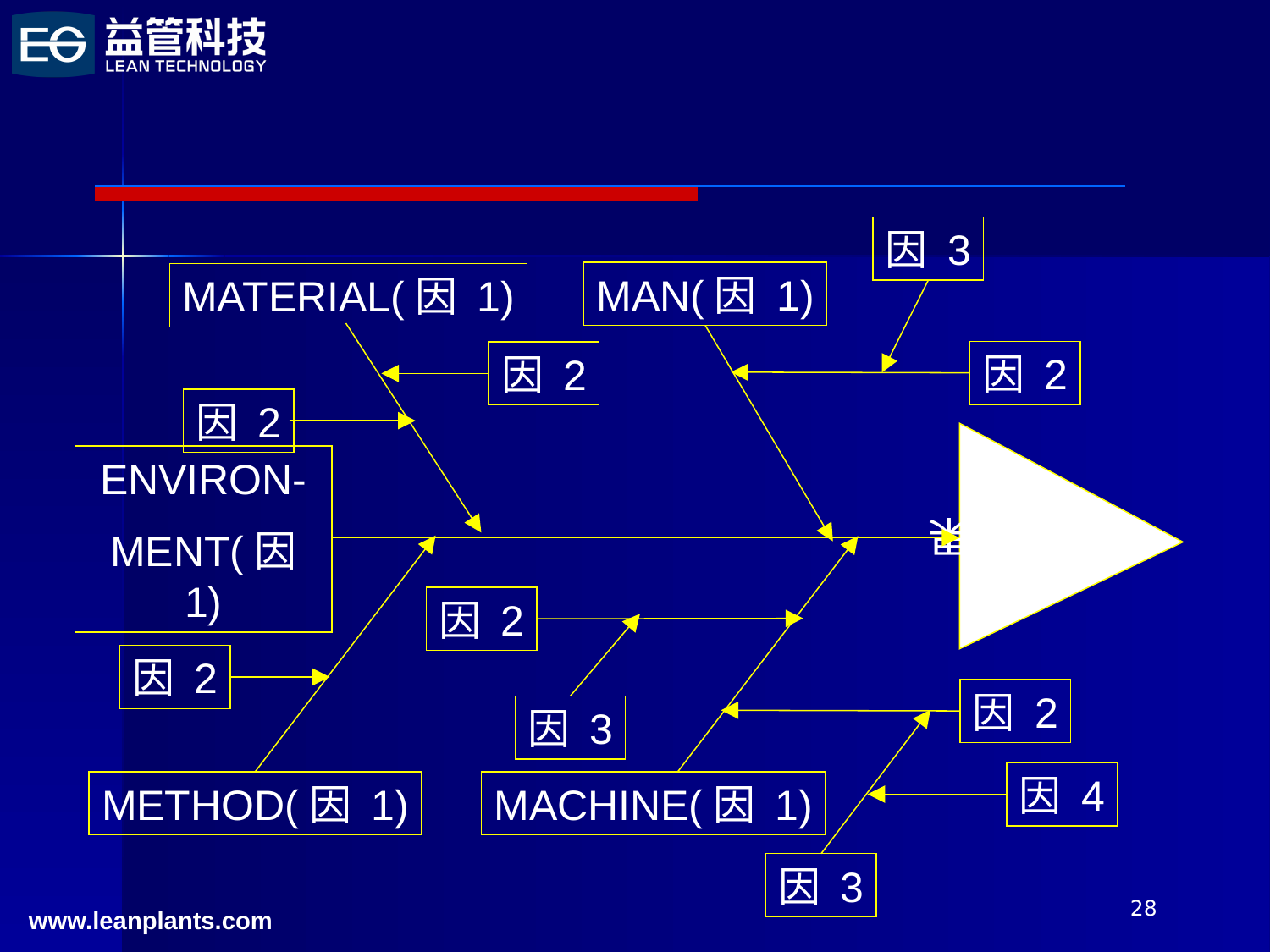

因 3
MAN(因 1)
MATERIAL(因 1)
因 2
因 2
因 2
 问题的 果
ENVIRON-
MENT(因 1)
因 2
因 2
因 2
因 3
因 4
METHOD(因 1)
MACHINE(因 1)
因 3
28